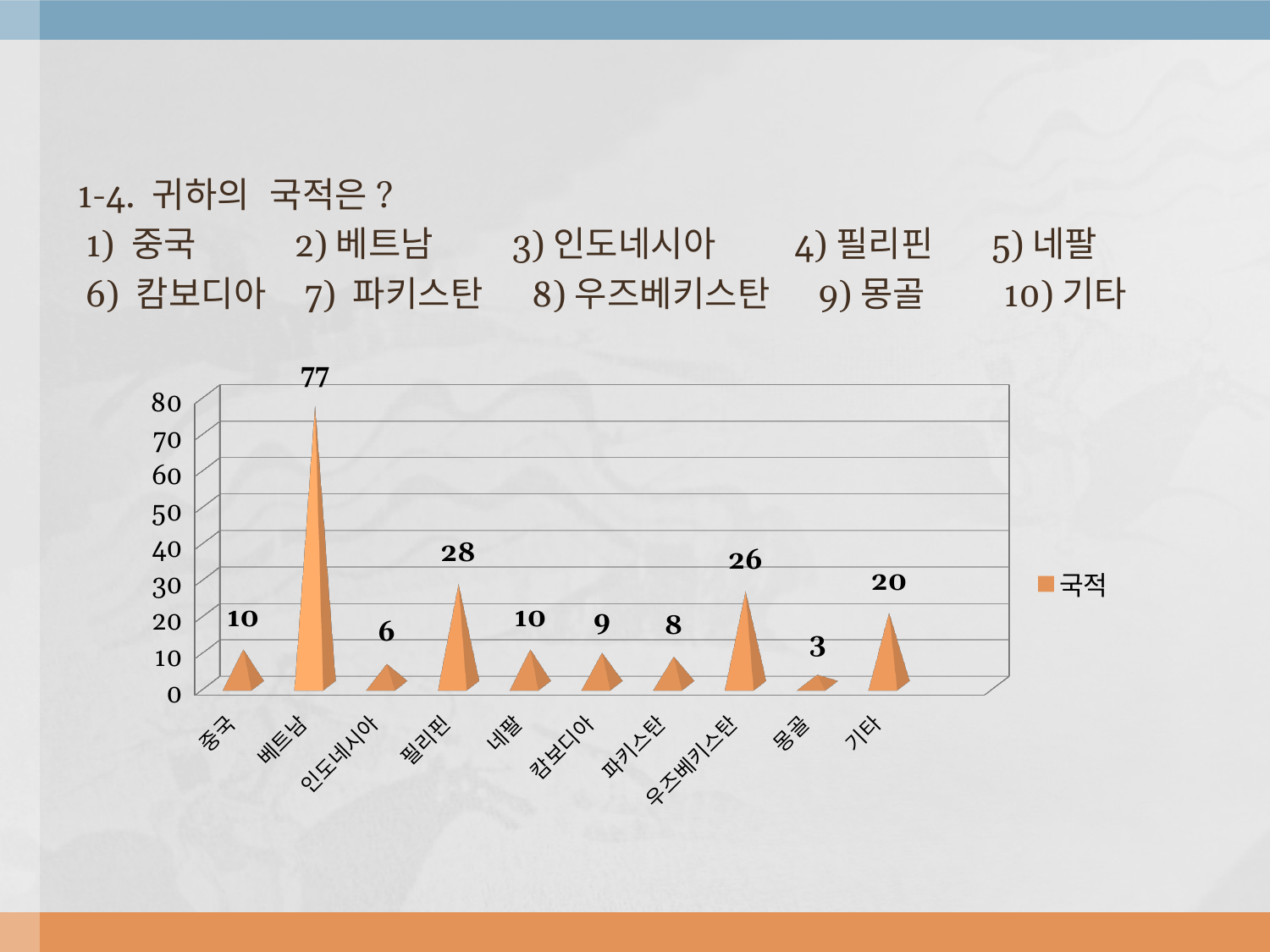

1-4. 귀하의  국적은?
 1) 중국         2)베트남       3)인도네시아       4)필리핀     5)네팔
 6) 캄보디아   7) 파키스탄    8)우즈베키스탄    9)몽골       10)기타

[unsupported chart]